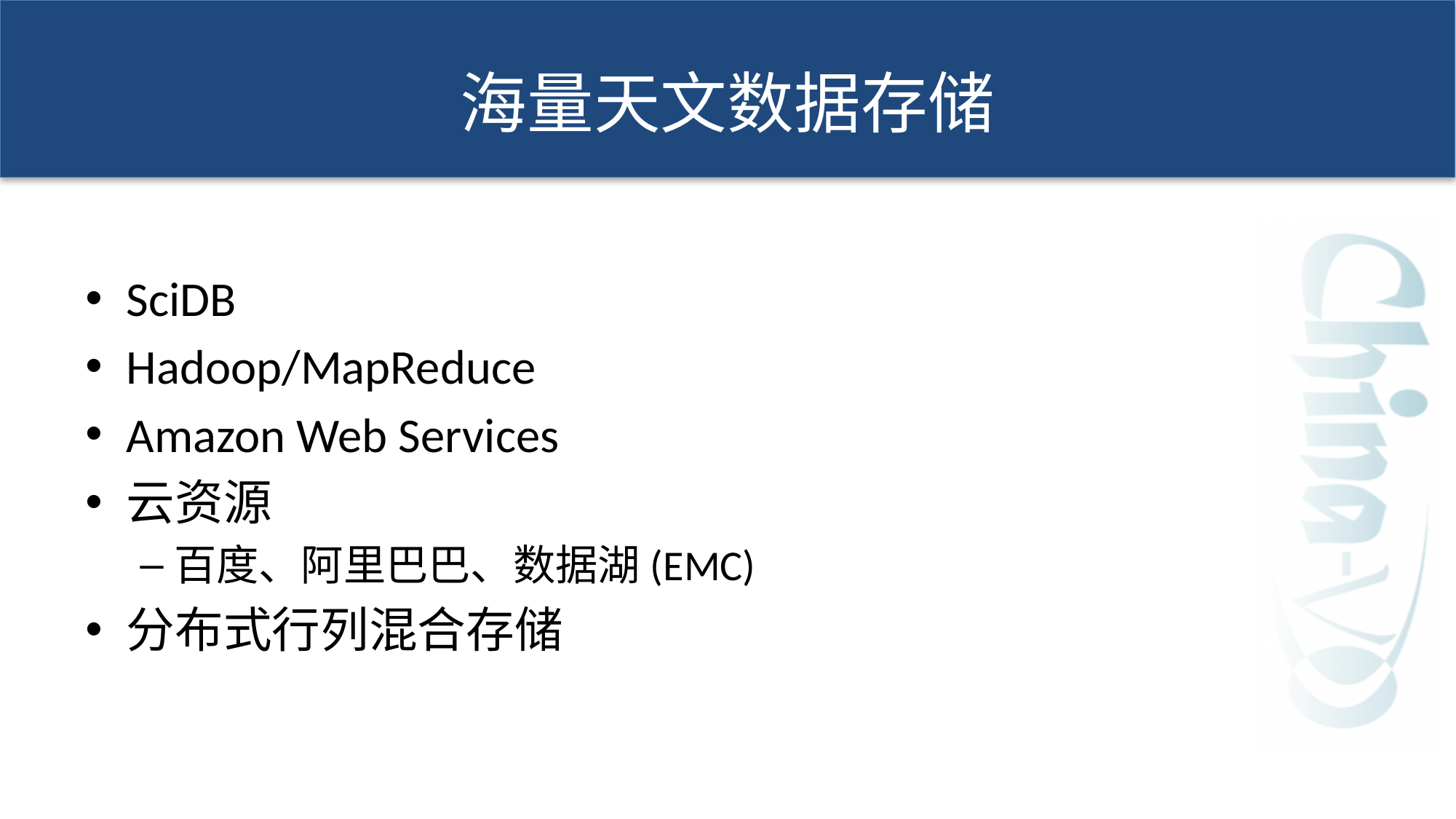

# 海量天文数据存储

SciDB
Hadoop/MapReduce
Amazon Web Services
云资源
百度、阿里巴巴、数据湖(EMC)
分布式行列混合存储